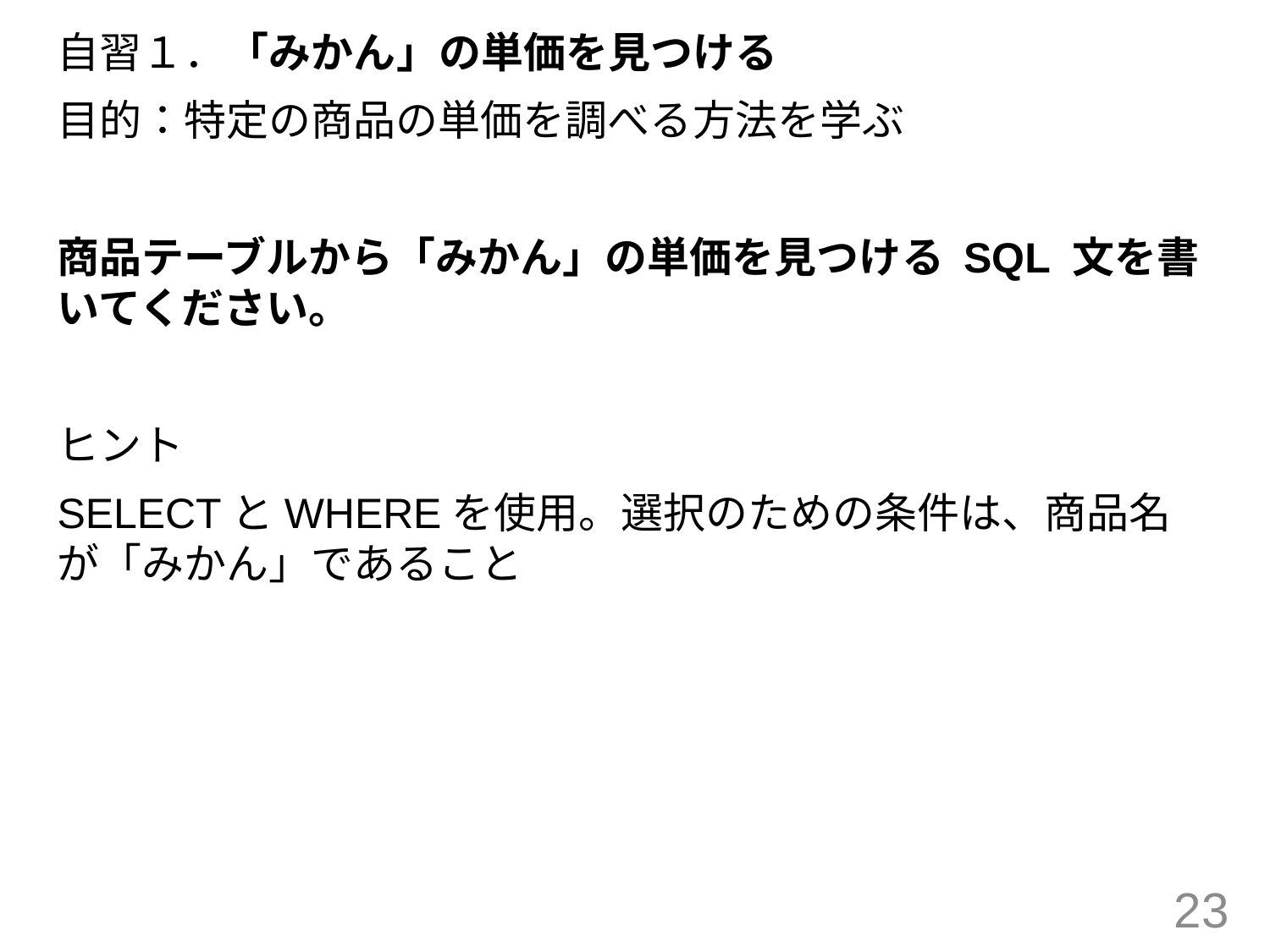

自習１．「みかん」の単価を見つける
目的：特定の商品の単価を調べる方法を学ぶ

商品テーブルから「みかん」の単価を見つける SQL 文を書いてください。

ヒント
SELECTとWHEREを使用。選択のための条件は、商品名が「みかん」であること
23